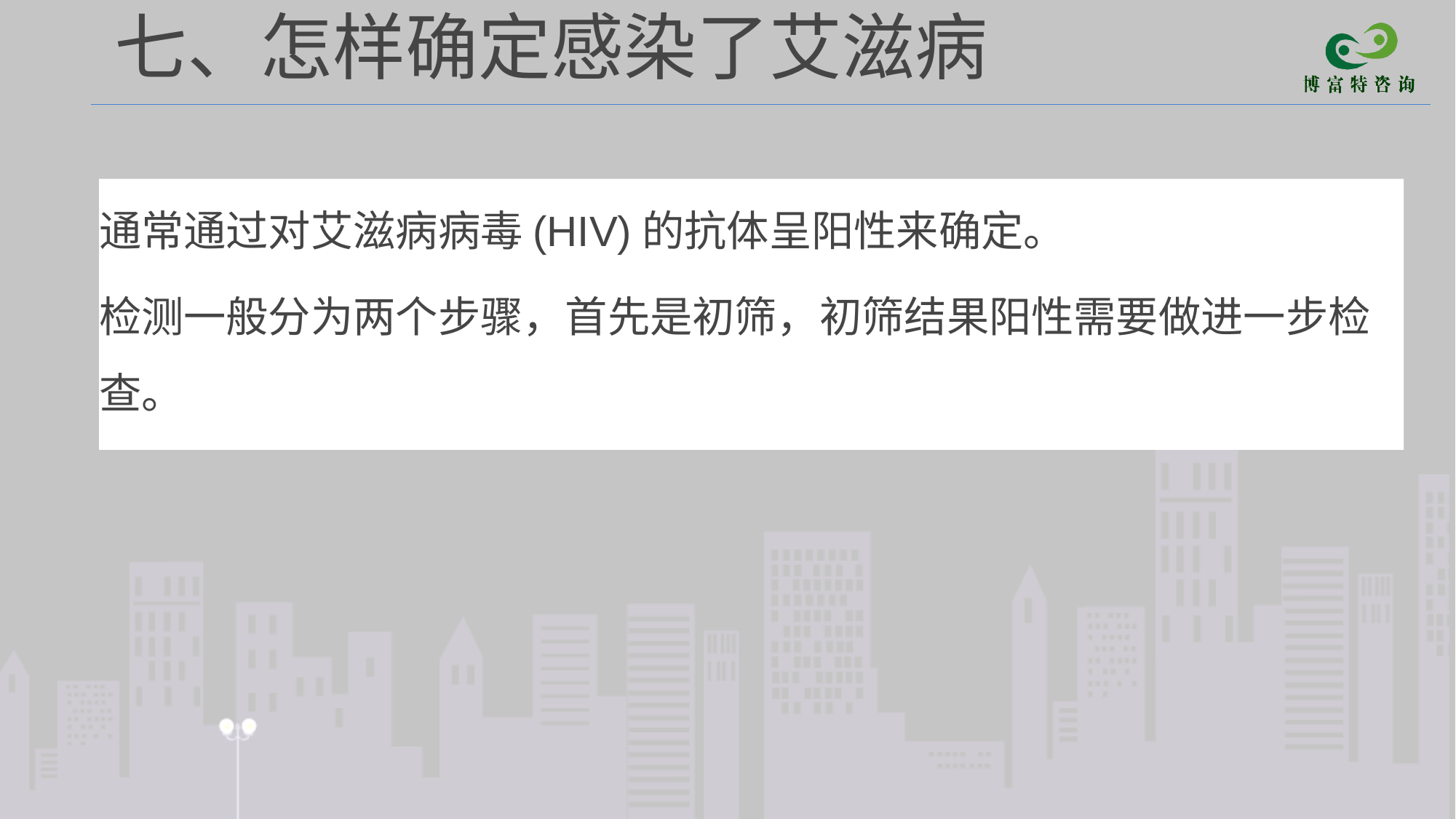

# 七、怎样确定感染了艾滋病
通常通过对艾滋病病毒(HIV)的抗体呈阳性来确定。
检测一般分为两个步骤，首先是初筛，初筛结果阳性需要做进一步检查。